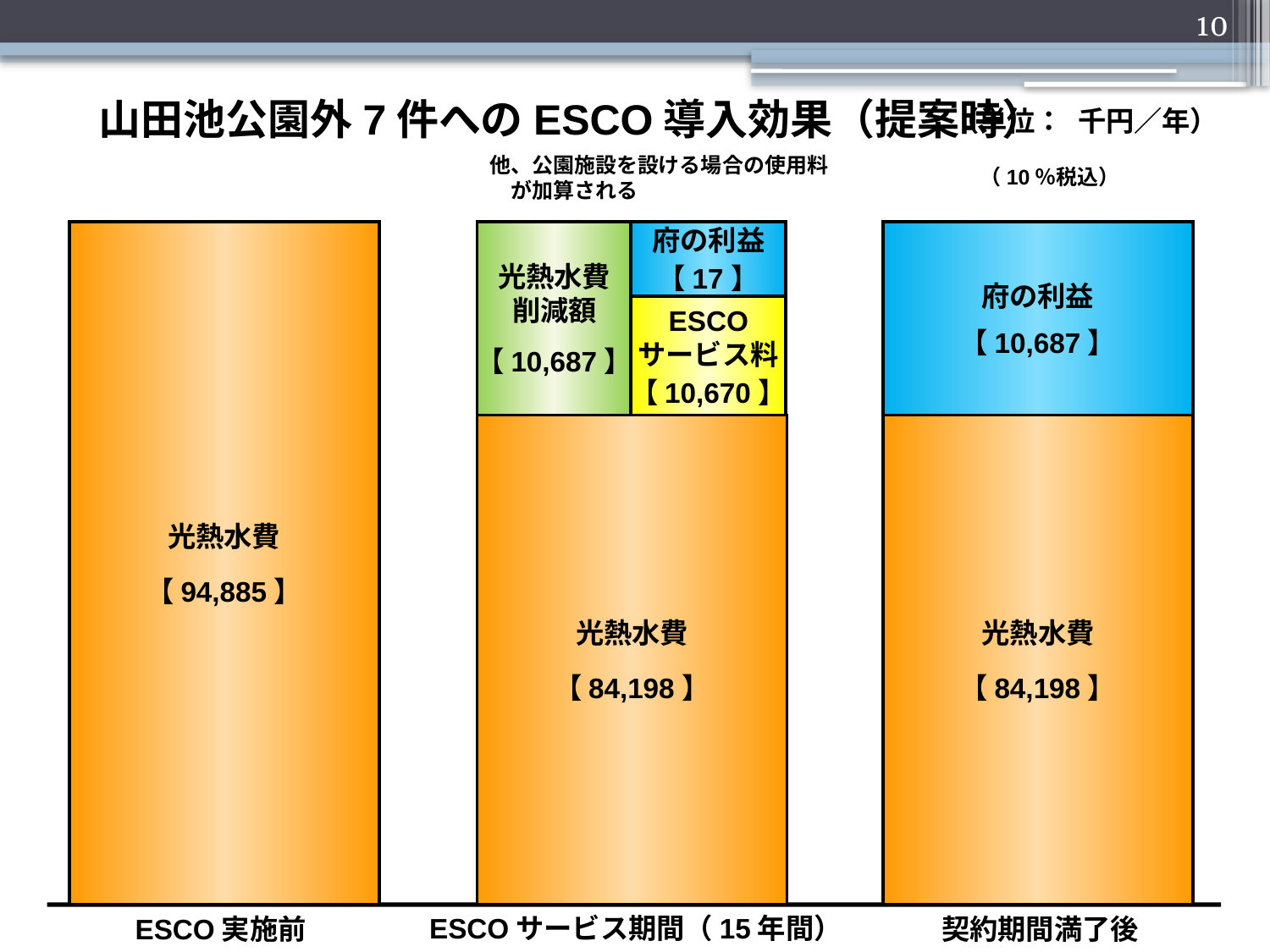

10
　　山田池公園外7件へのESCO導入効果（提案時）
（単位：	千円／年）
他、公園施設を設ける場合の使用料　が加算される
（10％税込）
光熱水費

【 94,885 】
光熱水費
削減額

【 10,687 】
府の利益

【 17 】
府の利益

【 10,687 】
ESCO
サービス料

【 10,670 】
光熱水費

【 84,198 】
光熱水費

【 84,198 】
ESCO実施前
ESCOサービス期間（15年間）
契約期間満了後